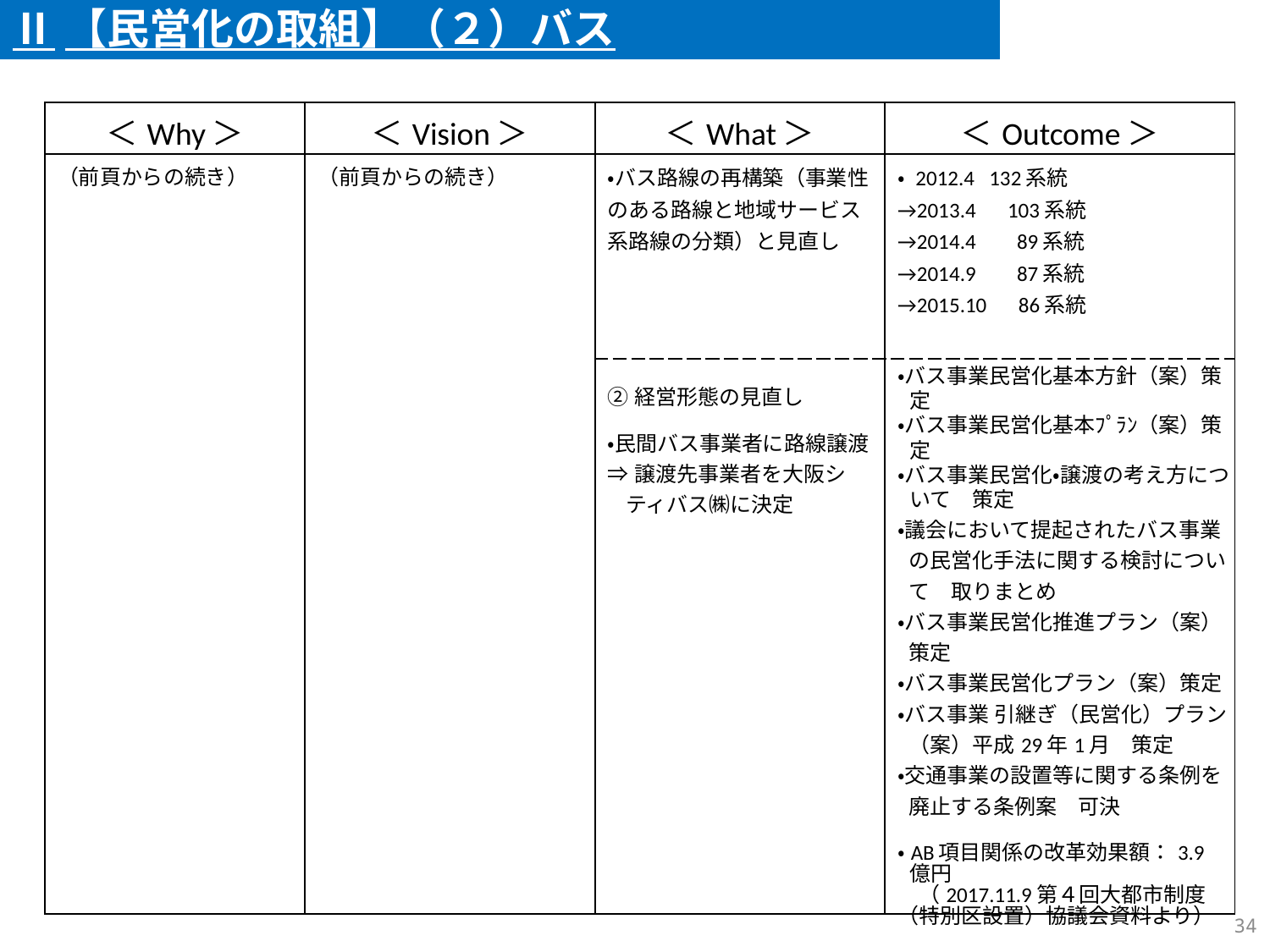

Ⅱ【民営化の取組】（２）バス
| ＜Why＞ | ＜Vision＞ | ＜What＞ | ＜Outcome＞ |
| --- | --- | --- | --- |
| （前頁からの続き） | （前頁からの続き） | ・バス路線の再構築（事業性のある路線と地域サービス系路線の分類）と見直し | ・ 2012.4 132系統 →2013.4　103系統 →2014.4　 89系統 →2014.9　 87系統 →2015.10　86系統 |
|  |  | ②経営形態の見直し ・民間バス事業者に路線譲渡 ⇒譲渡先事業者を大阪シティバス㈱に決定 | ・バス事業民営化基本方針（案）策定 ・バス事業民営化基本ﾌﾟﾗﾝ（案）策定 ・バス事業民営化・譲渡の考え方について　策定 ・議会において提起されたバス事業の民営化手法に関する検討について　取りまとめ ・バス事業民営化推進プラン（案）策定 ・バス事業民営化プラン（案）策定 ・バス事業 引継ぎ（民営化）プラン（案）平成29年1月　策定 ・交通事業の設置等に関する条例を廃止する条例案　可決 ・AB項目関係の改革効果額：3.9億円 　（2017.11.9第４回大都市制度（特別区設置）協議会資料より） |
34